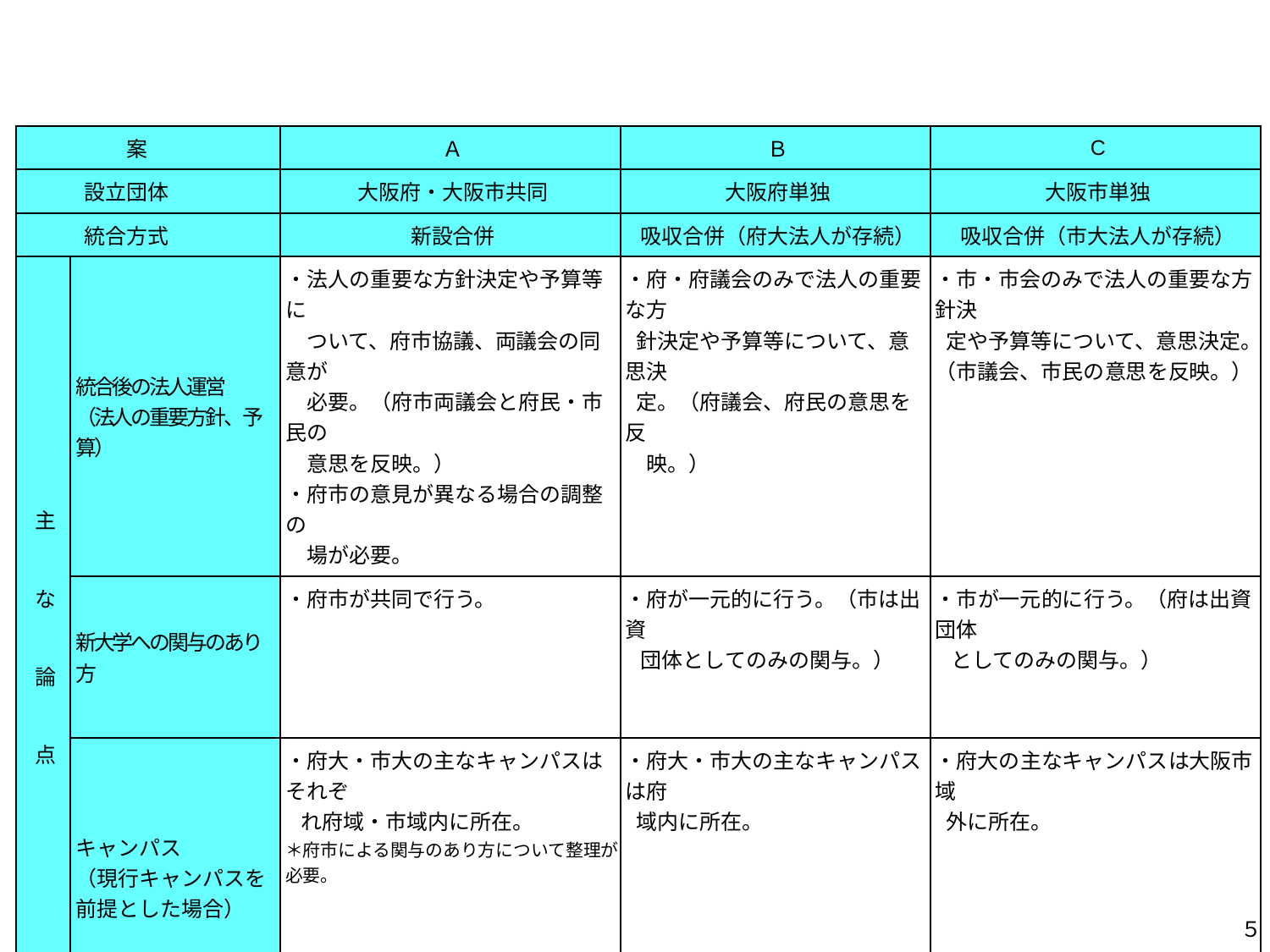

| 案 |  | Ａ | Ｂ | C |
| --- | --- | --- | --- | --- |
| 設立団体 |  | 大阪府・大阪市共同 | 大阪府単独 | 大阪市単独 |
| 統合方式 |  | 新設合併 | 吸収合併（府大法人が存続） | 吸収合併（市大法人が存続） |
| 主 な 論 点 | 統合後の法人運営 （法人の重要方針、予算） | ・法人の重要な方針決定や予算等に　　　　　　 　ついて、府市協議、両議会の同意が　　　 　必要。（府市両議会と府民・市民の　　　　 　意思を反映。） ・府市の意見が異なる場合の調整の　 　場が必要。 | ・府・府議会のみで法人の重要な方　 針決定や予算等について、意思決 定。（府議会、府民の意思を反　 　映。） | ・市・市会のみで法人の重要な方針決 定や予算等について、意思決定。（市議会、市民の意思を反映。） |
|  | 新大学への関与のあり方 | ・府市が共同で行う。 | ・府が一元的に行う。（市は出資 団体としてのみの関与。） | ・市が一元的に行う。（府は出資団体 としてのみの関与。） |
|  | キャンパス （現行キャンパスを前提とした場合） | ・府大・市大の主なキャンパスはそれぞ れ府域・市域内に所在。 ＊府市による関与のあり方について整理が必要。 | ・府大・市大の主なキャンパスは府 域内に所在。 | ・府大の主なキャンパスは大阪市域 外に所在。 |
５